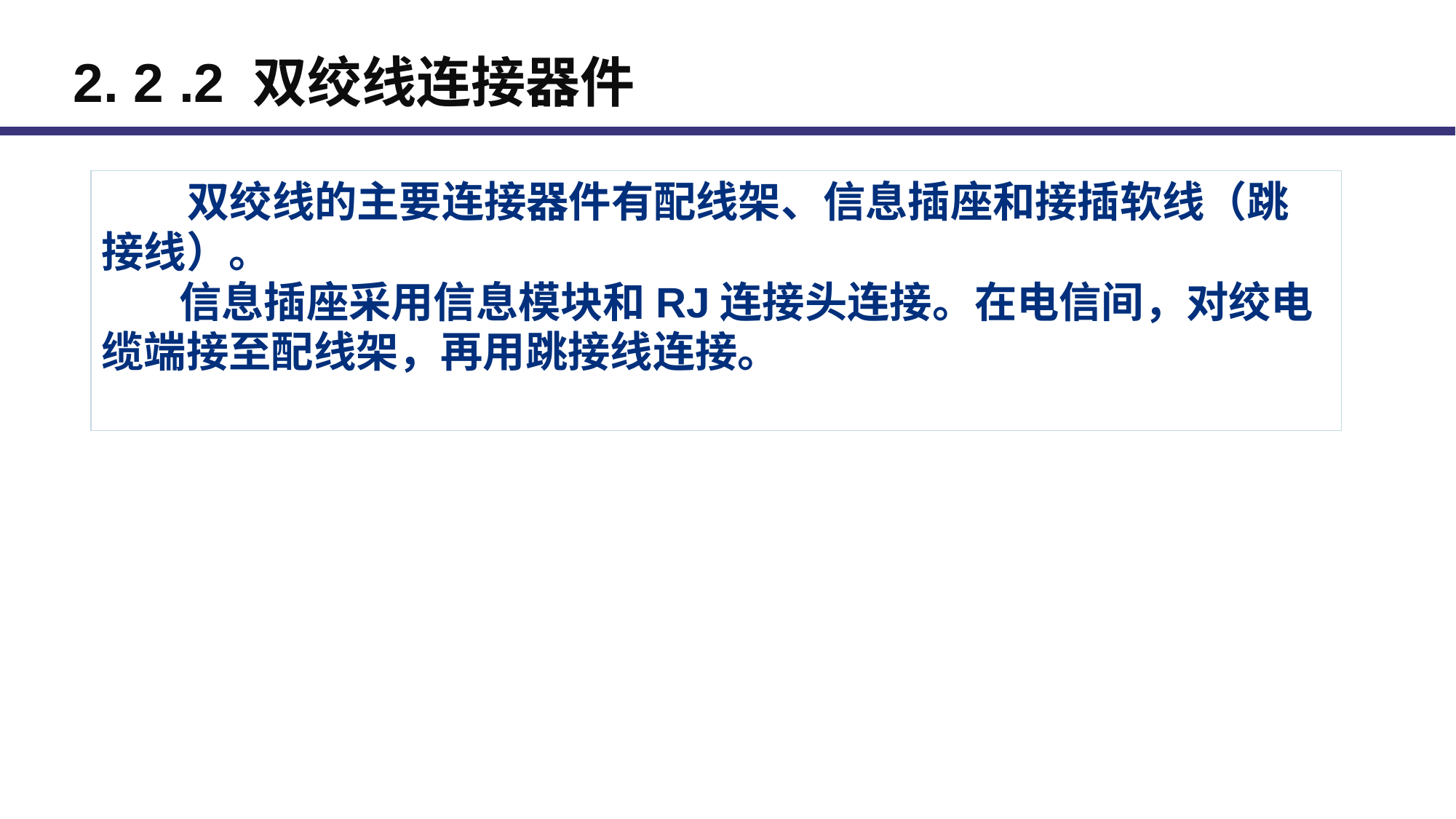

# 2. 2 .2 双绞线连接器件
        双绞线的主要连接器件有配线架、信息插座和接插软线（跳接线）。
       信息插座采用信息模块和RJ连接头连接。在电信间，对绞电缆端接至配线架，再用跳接线连接。